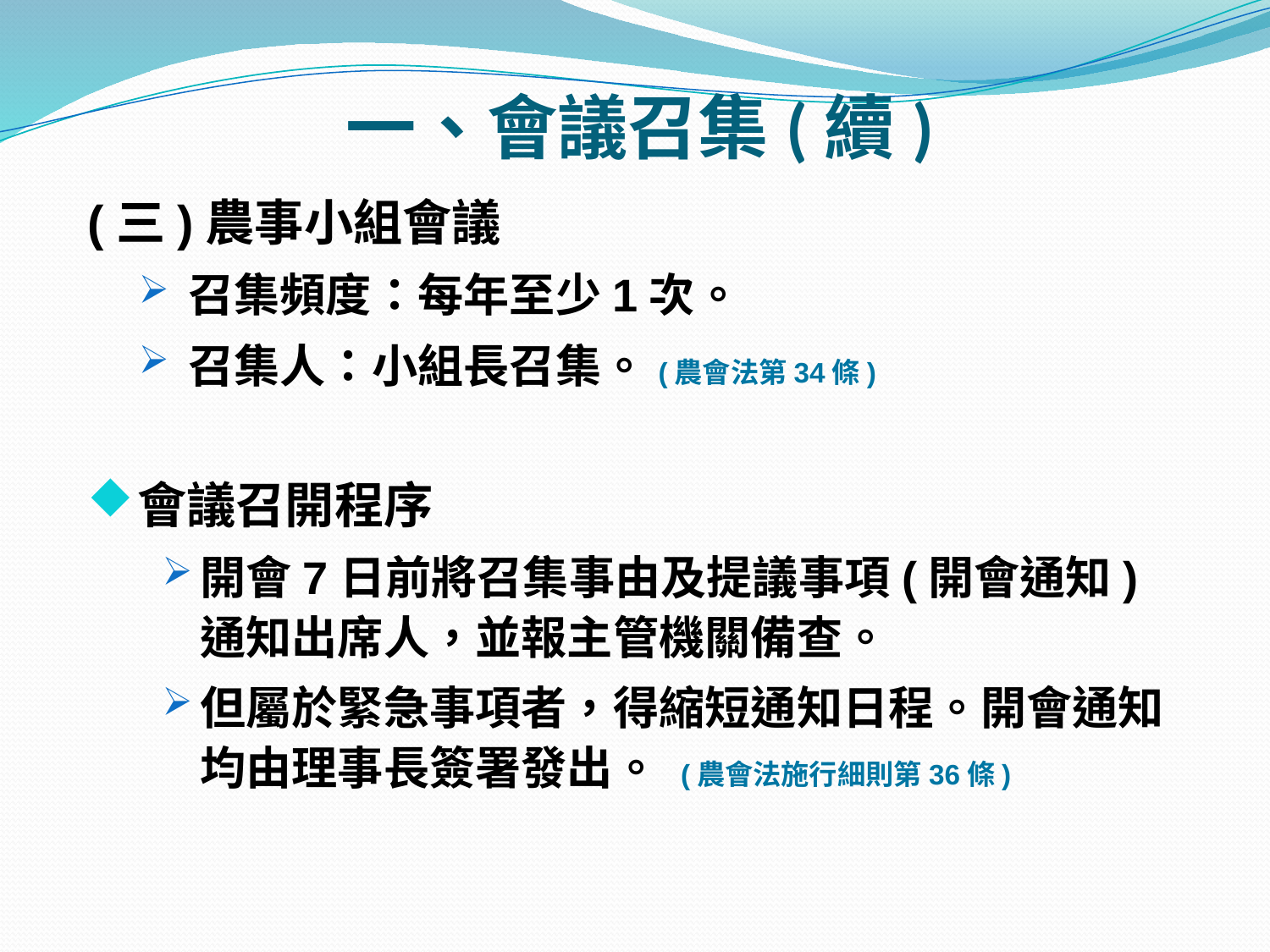

# 一、會議召集(續)
(三)農事小組會議
召集頻度：每年至少1次。
召集人：小組長召集。(農會法第34條)

會議召開程序
開會7日前將召集事由及提議事項(開會通知)通知出席人，並報主管機關備查。
但屬於緊急事項者，得縮短通知日程。開會通知均由理事長簽署發出。 (農會法施行細則第36條)